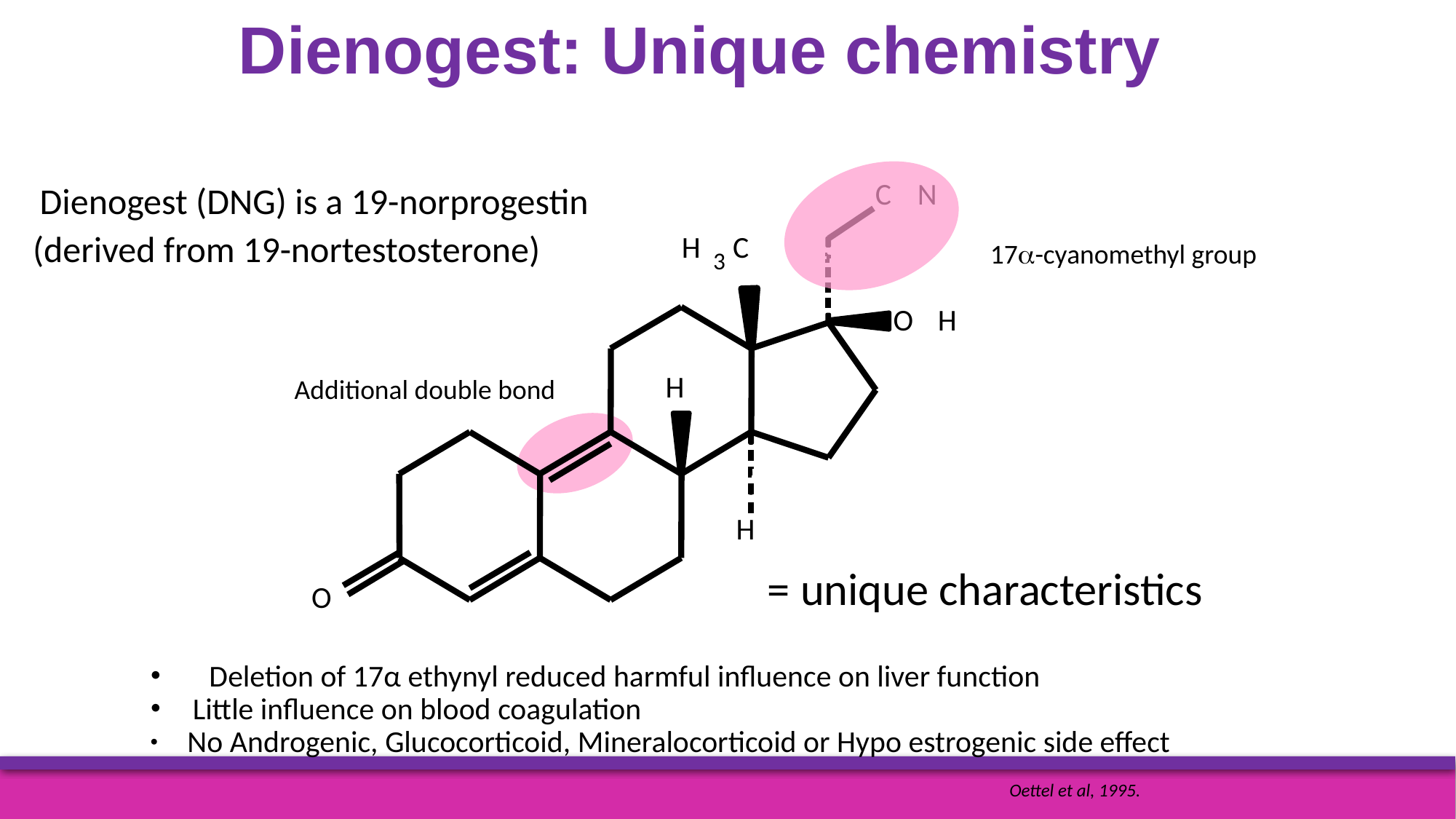

# Dienogest: Unique chemistry

 Dienogest (DNG) is a 19-norprogestin
(derived from 19-nortestosterone)
C
N

H
C
17α-cyanomethyl group

3

O
H

 Additional double bond
H

H

= unique characteristics

O
・　Deletion of 17α ethynyl reduced harmful influence on liver function
・  Little influence on blood coagulation
・  No Androgenic, Glucocorticoid, Mineralocorticoid or Hypo estrogenic side effect

Oettel et al, 1995.